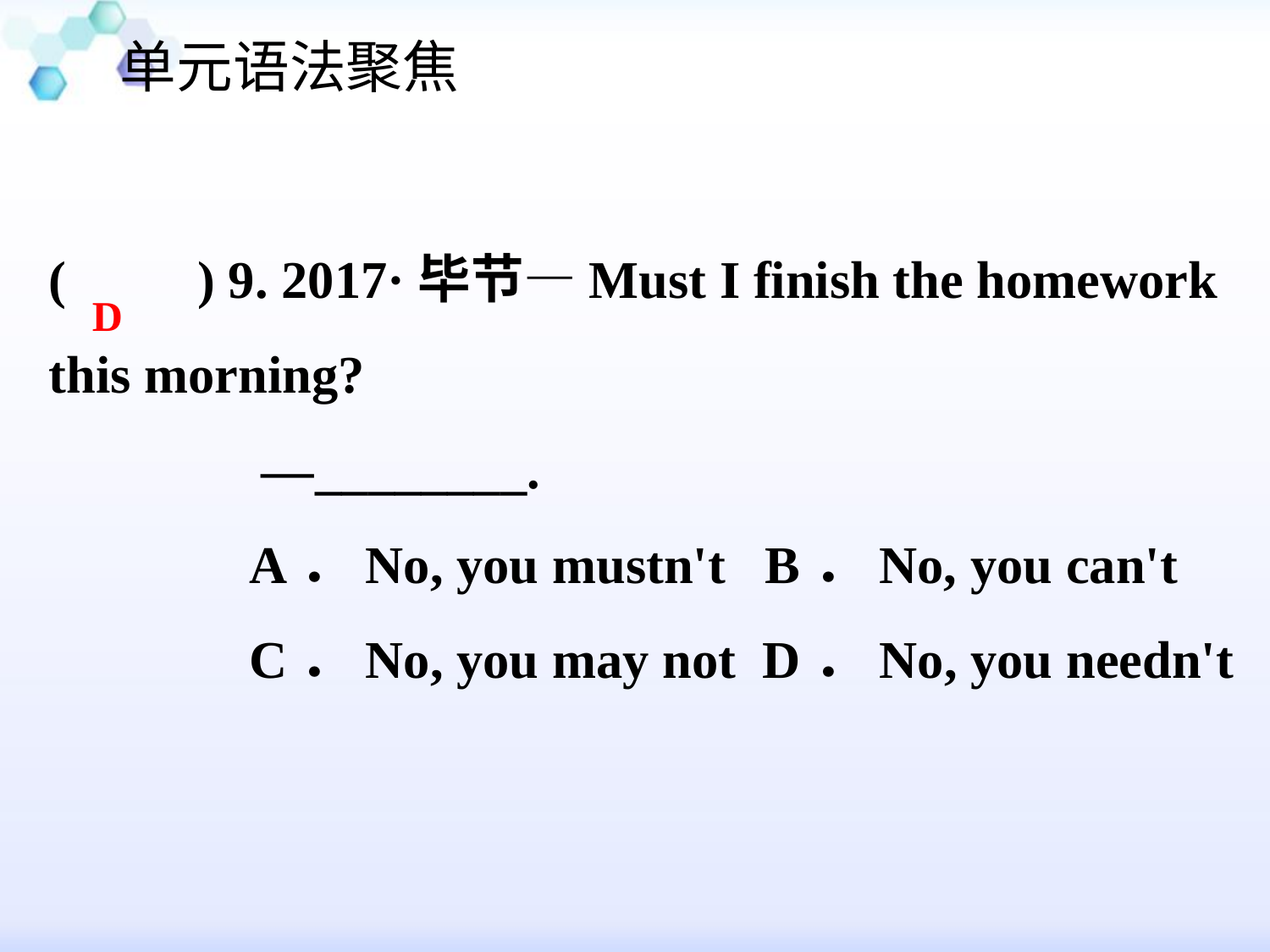

单元语法聚焦
#
(　　) 9. 2017·毕节—Must I finish the homework this morning?
                —________.
               A．No, you mustn't   B．No, you can't
               C．No, you may not  D．No, you needn't

D